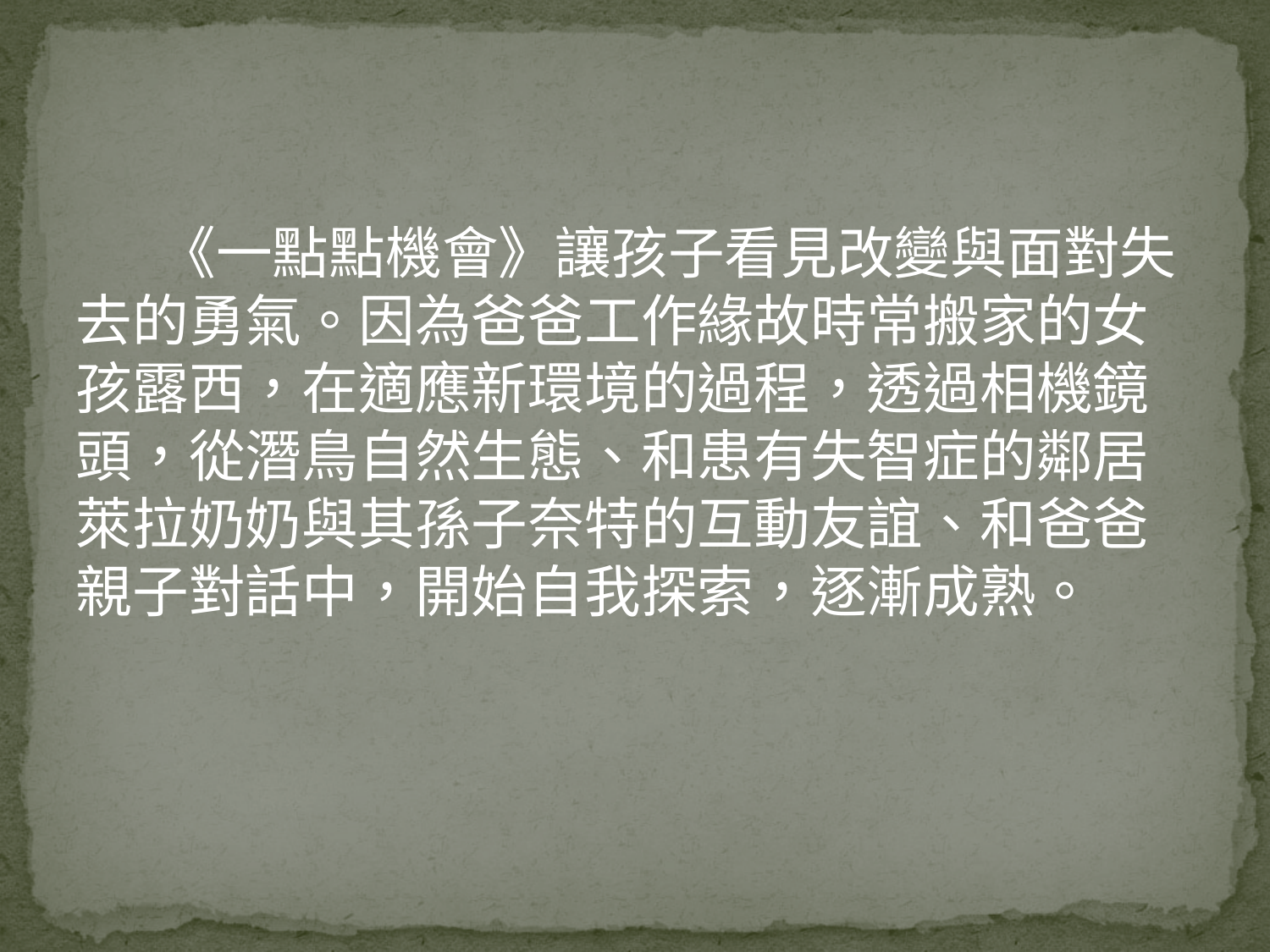

#
       《一點點機會》讓孩子看見改變與面對失去的勇氣。因為爸爸工作緣故時常搬家的女孩露西，在適應新環境的過程，透過相機鏡頭，從潛鳥自然生態、和患有失智症的鄰居萊拉奶奶與其孫子奈特的互動友誼、和爸爸親子對話中，開始自我探索，逐漸成熟。